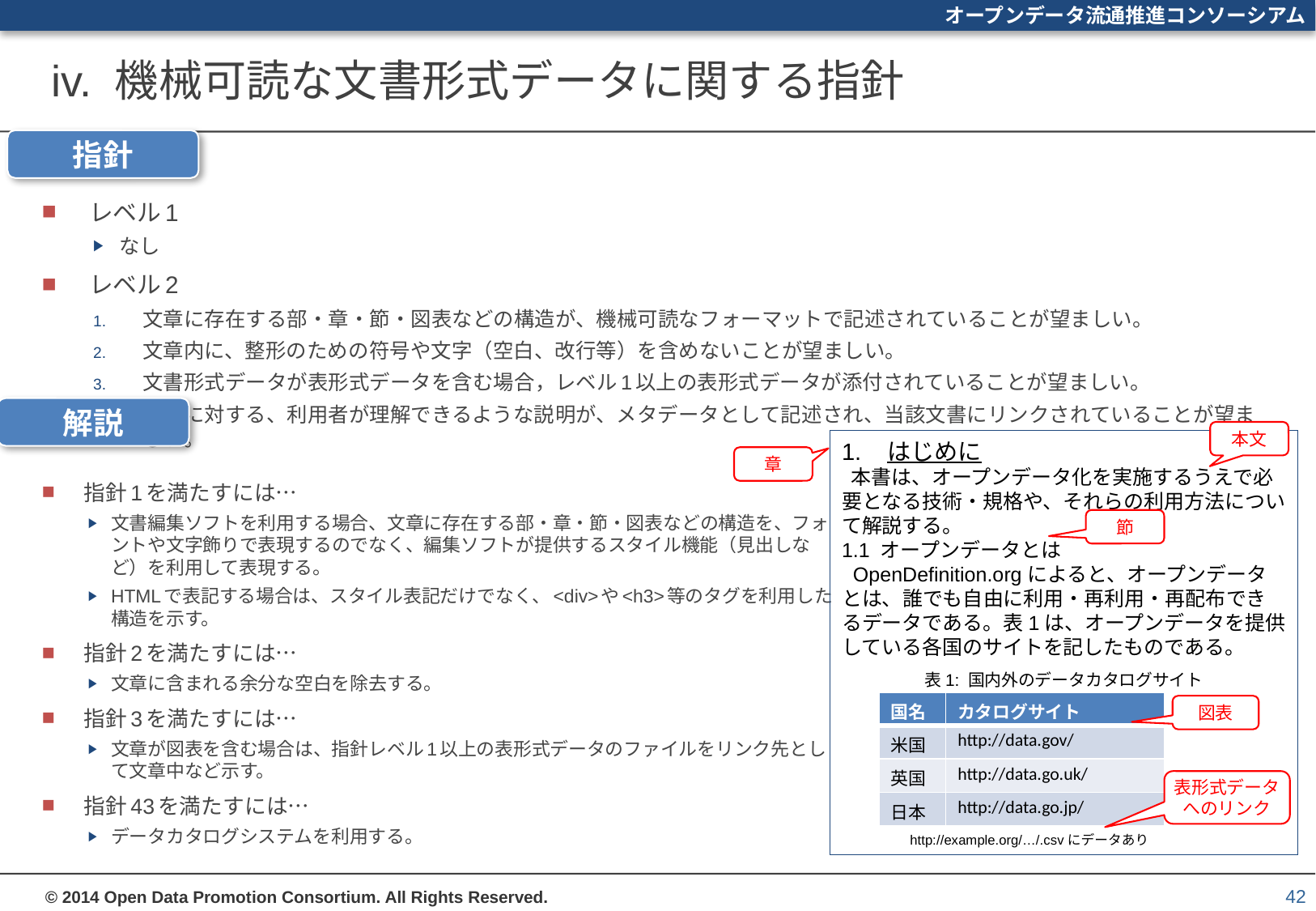

# iv. 機械可読な文書形式データに関する指針
指針

レベル1
なし
レベル2
文章に存在する部・章・節・図表などの構造が、機械可読なフォーマットで記述されていることが望ましい。
文章内に、整形のための符号や文字（空白、改行等）を含めないことが望ましい。
文書形式データが表形式データを含む場合，レベル1以上の表形式データが添付されていることが望ましい。
文章に対する、利用者が理解できるような説明が、メタデータとして記述され、当該文書にリンクされていることが望ましい。
解説
本文
はじめに
 本書は、オープンデータ化を実施するうえで必要となる技術・規格や、それらの利用方法について解説する。
1.1 オープンデータとは
  OpenDefinition.orgによると、オープンデータとは、誰でも自由に利用・再利用・再配布できるデータである。表1は、オープンデータを提供している各国のサイトを記したものである。

章
指針1を満たすには…
文書編集ソフトを利用する場合、文章に存在する部・章・節・図表などの構造を、フォントや文字飾りで表現するのでなく、編集ソフトが提供するスタイル機能（見出しなど）を利用して表現する。
HTMLで表記する場合は、スタイル表記だけでなく、<div>や<h3>等のタグを利用した構造を示す。
指針2を満たすには…
文章に含まれる余分な空白を除去する。
指針3を満たすには…
文章が図表を含む場合は、指針レベル1以上の表形式データのファイルをリンク先として文章中など示す。
指針43を満たすには…
データカタログシステムを利用する。
節
表1: 国内外のデータカタログサイト
| 国名 | カタログサイト |
| --- | --- |
| 米国 | http://data.gov/ |
| 英国 | http://data.go.uk/ |
| 日本 | http://data.go.jp/ |
図表
表形式データ
へのリンク
http://example.org/…/.csvにデータあり
42